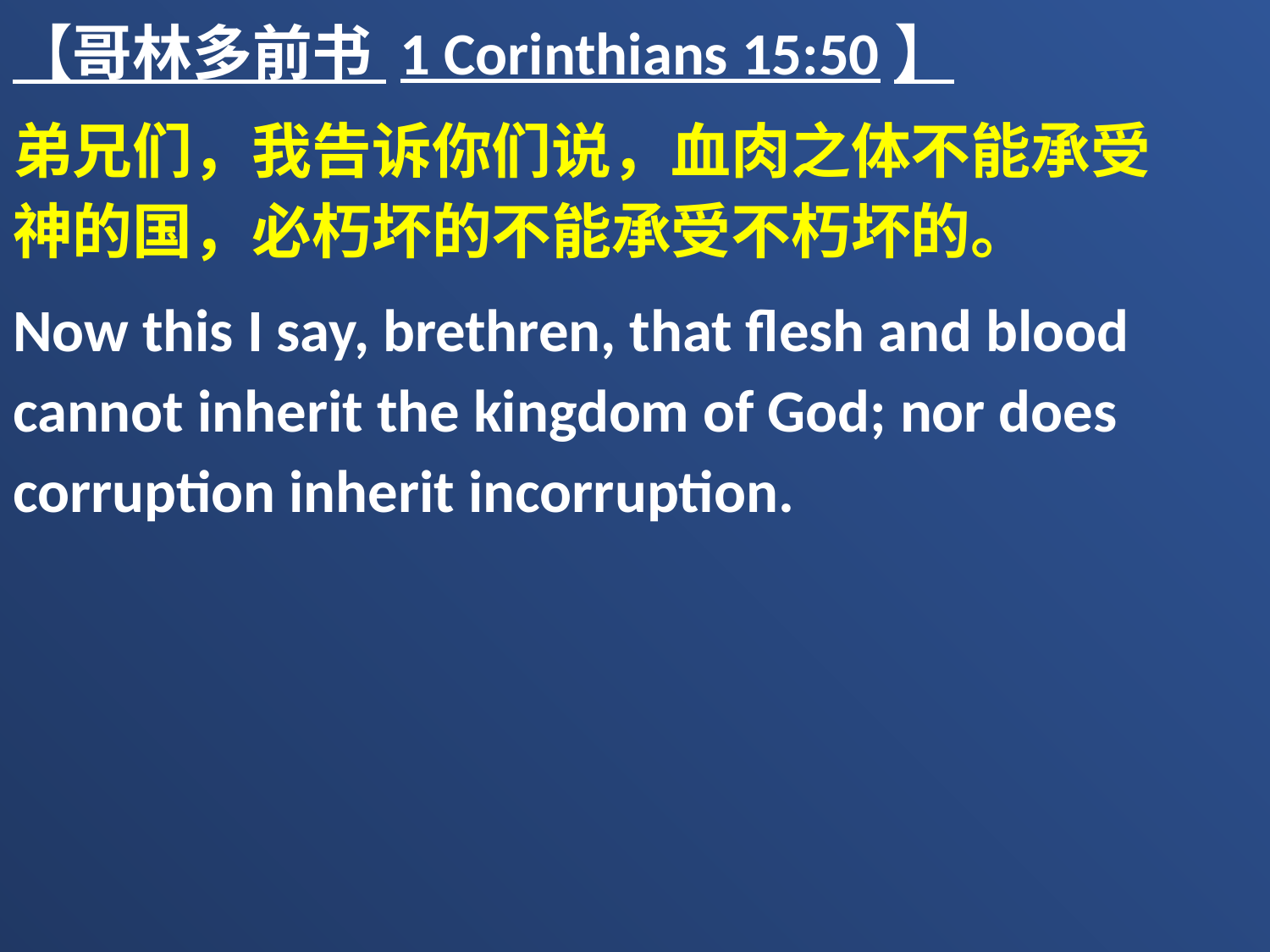

【哥林多前书 1 Corinthians 15:50】
弟兄们，我告诉你们说，血肉之体不能承受　神的国，必朽坏的不能承受不朽坏的。
Now this I say, brethren, that flesh and blood cannot inherit the kingdom of God; nor does corruption inherit incorruption.